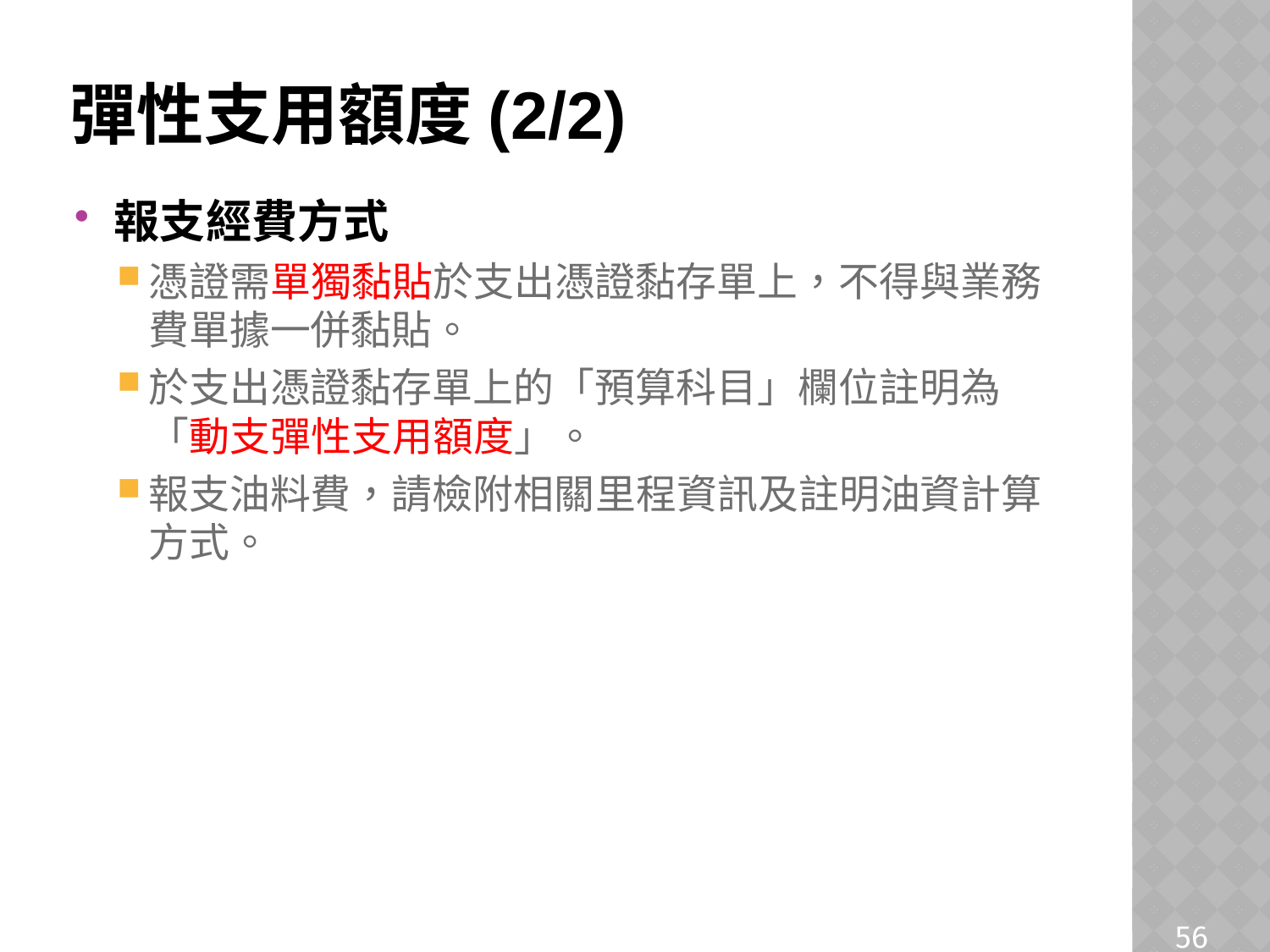

# 彈性支用額度(2/2)
報支經費方式
憑證需單獨黏貼於支出憑證黏存單上，不得與業務費單據一併黏貼。
於支出憑證黏存單上的「預算科目」欄位註明為「動支彈性支用額度」。
報支油料費，請檢附相關里程資訊及註明油資計算方式。

56